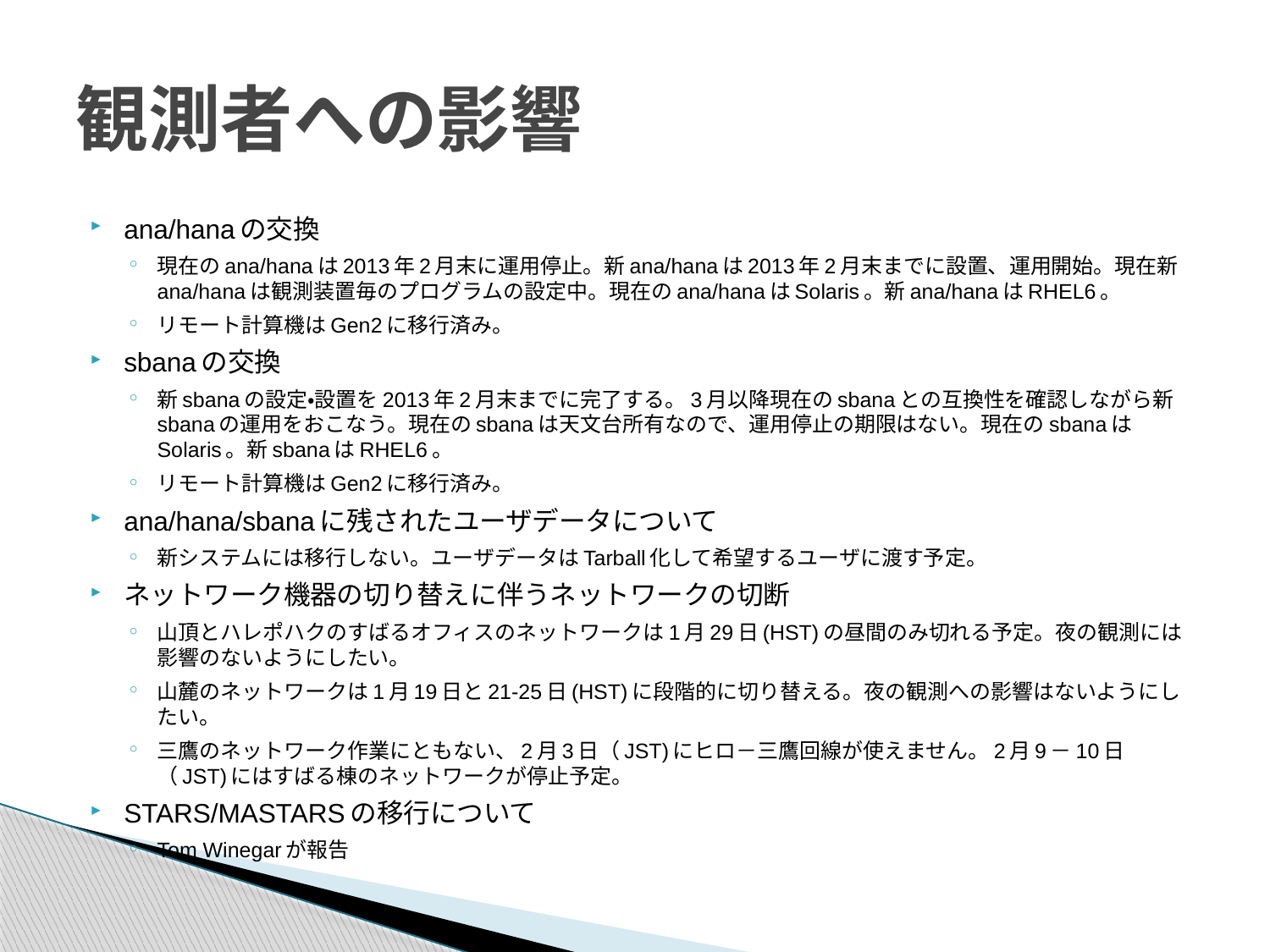

# 観測者への影響
ana/hanaの交換
現在のana/hanaは2013年2月末に運用停止。新ana/hanaは2013年2月末までに設置、運用開始。現在新ana/hanaは観測装置毎のプログラムの設定中。現在のana/hanaはSolaris。新ana/hanaはRHEL6。
リモート計算機はGen2に移行済み。
sbanaの交換
新sbanaの設定・設置を2013年2月末までに完了する。3月以降現在のsbanaとの互換性を確認しながら新sbanaの運用をおこなう。現在のsbanaは天文台所有なので、運用停止の期限はない。現在のsbanaはSolaris。新sbanaはRHEL6。
リモート計算機はGen2に移行済み。
ana/hana/sbanaに残されたユーザデータについて
新システムには移行しない。ユーザデータはTarball化して希望するユーザに渡す予定。
ネットワーク機器の切り替えに伴うネットワークの切断
山頂とハレポハクのすばるオフィスのネットワークは1月29日(HST)の昼間のみ切れる予定。夜の観測には影響のないようにしたい。
山麓のネットワークは1月19日と21-25日(HST)に段階的に切り替える。夜の観測への影響はないようにしたい。
三鷹のネットワーク作業にともない、2月3日（JST)にヒロ－三鷹回線が使えません。2月9－10日（JST)にはすばる棟のネットワークが停止予定。
STARS/MASTARSの移行について
Tom Winegarが報告